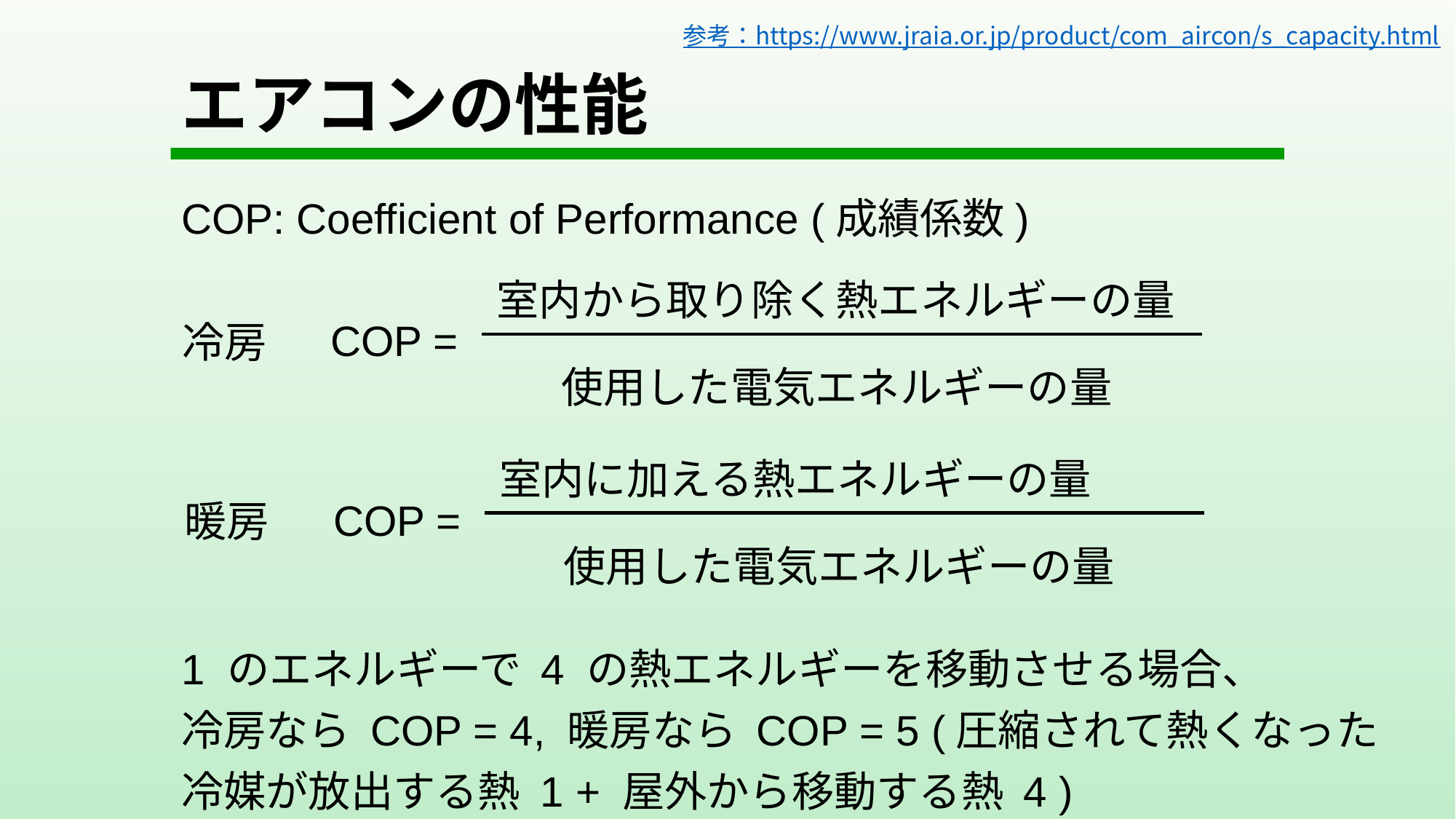

参考：https://www.jraia.or.jp/product/com_aircon/s_capacity.html
# エアコンの性能
COP: Coefficient of Performance (成績係数)
室内から取り除く熱エネルギーの量
COP =
冷房
使用した電気エネルギーの量
室内に加える熱エネルギーの量
COP =
暖房
使用した電気エネルギーの量
1 のエネルギーで 4 の熱エネルギーを移動させる場合、
冷房なら COP = 4, 暖房なら COP = 5 (圧縮されて熱くなった冷媒が放出する熱 1 + 屋外から移動する熱 4 )